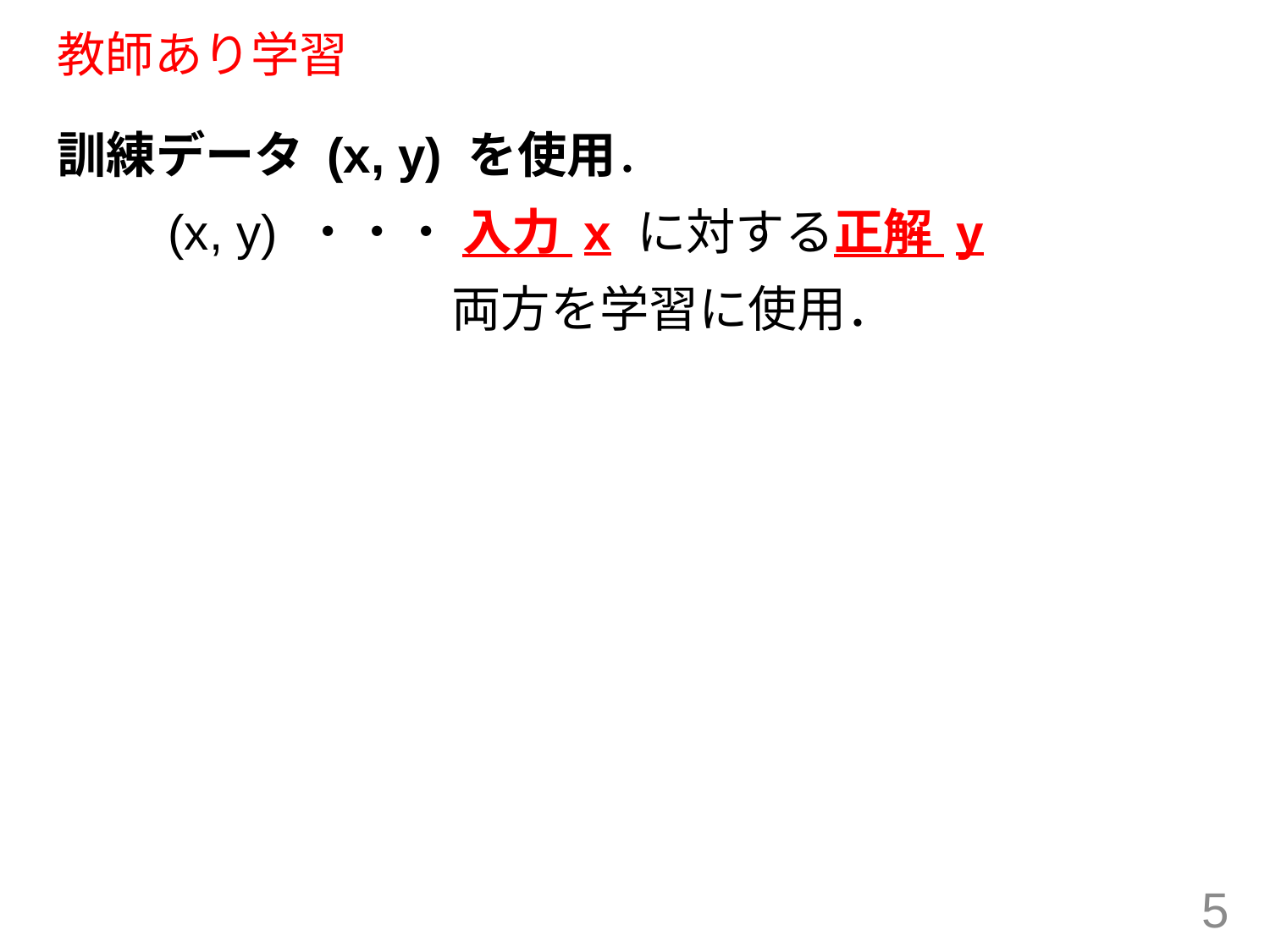

# 教師あり学習
訓練データ (x, y) を使用．
　　(x, y) ・・・ 入力 x に対する正解 y
　　　　　　　　両方を学習に使用．
5